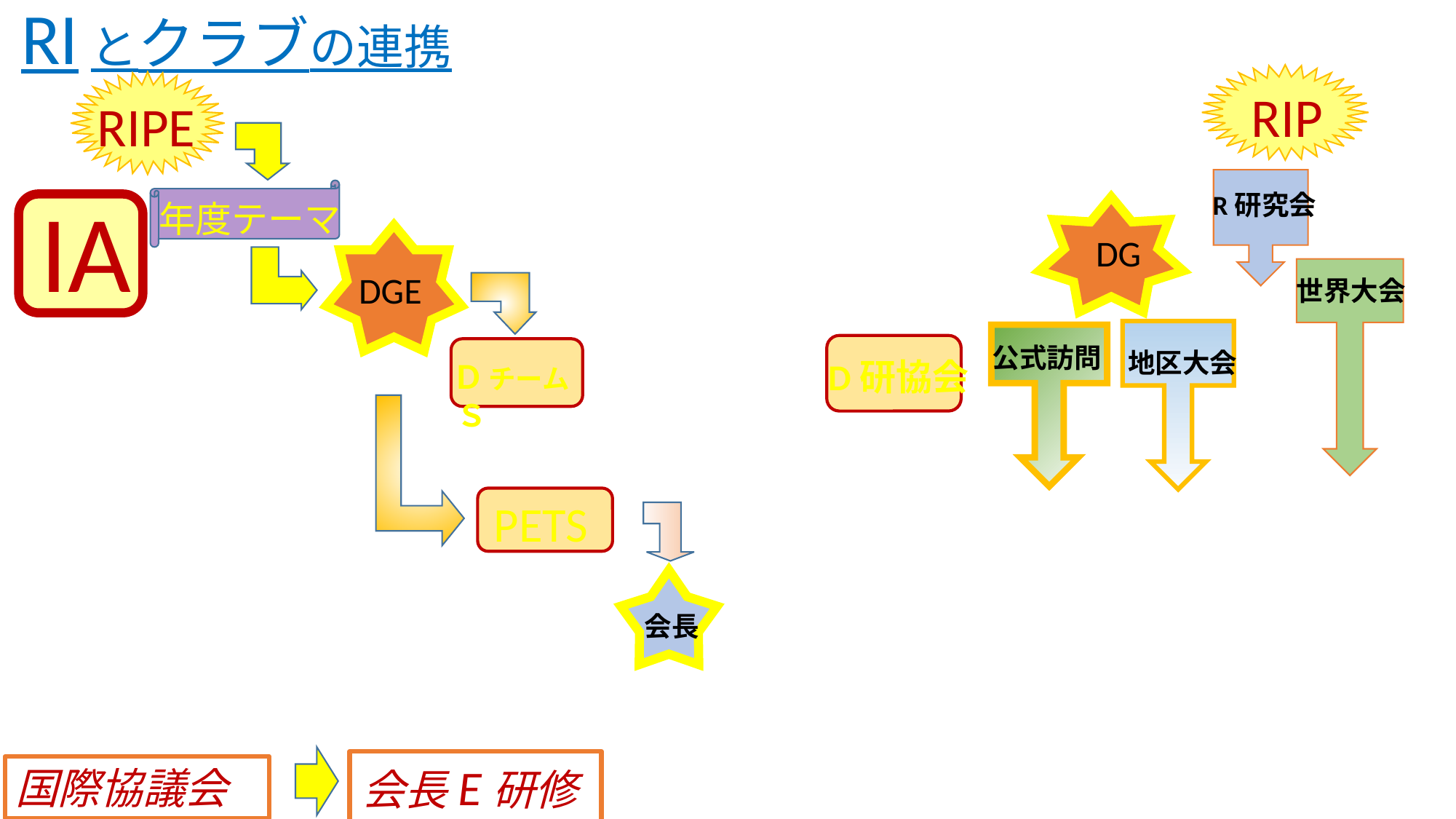

# RIとクラブの連携

RIP
RIPE

IA

R研究会
年度テーマ

DG

DGE
世界大会

公式訪問

地区大会
DチームＳ

D研協会

PETS

会長

会長E研修S
国際協議会